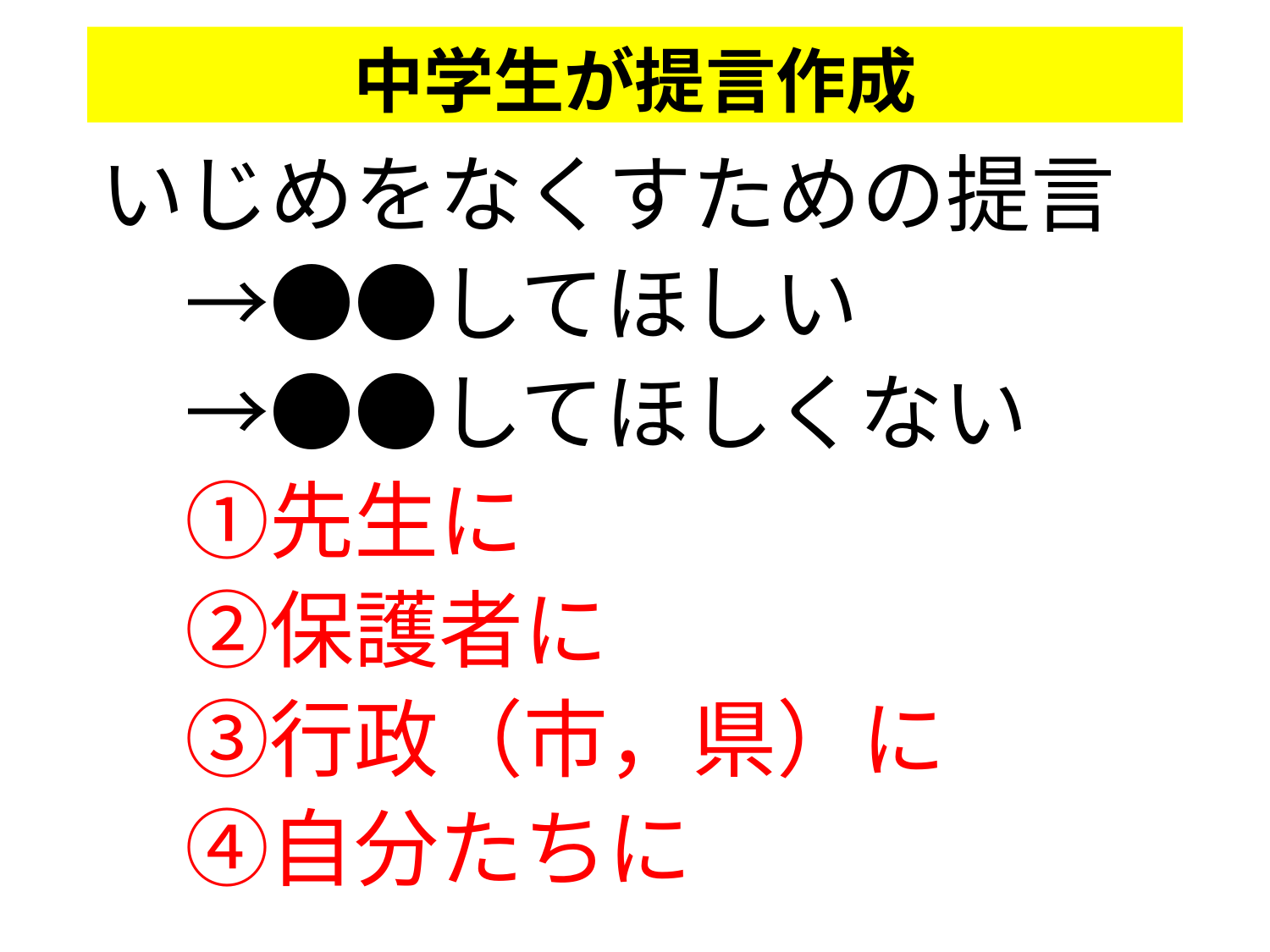

# 中学生が提言作成
いじめをなくすための提言
　→●●してほしい
　→●●してほしくない
　①先生に
　②保護者に
　③行政（市，県）に
　④自分たちに